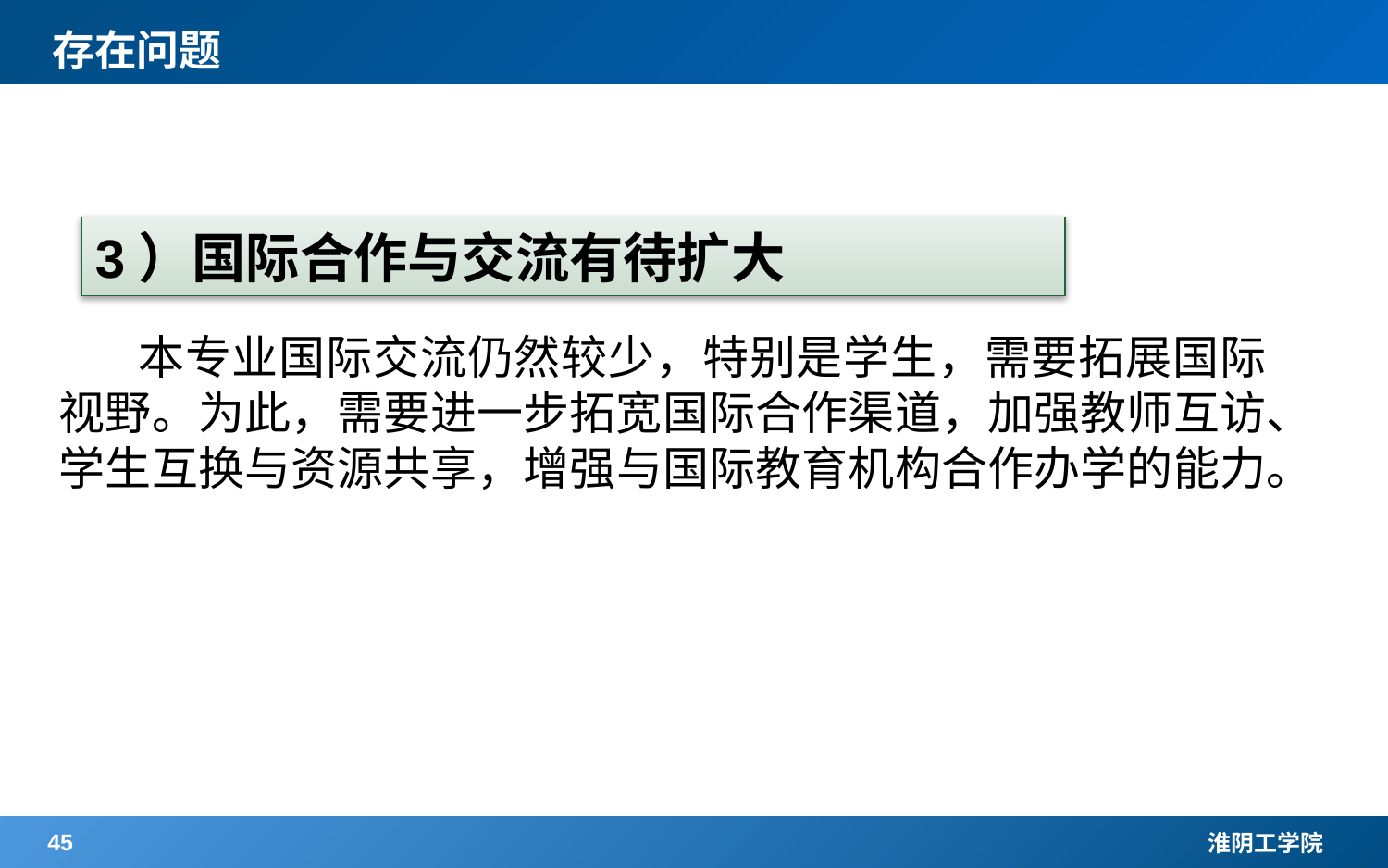

存在问题
3）国际合作与交流有待扩大

      本专业国际交流仍然较少，特别是学生，需要拓展国际视野。为此，需要进一步拓宽国际合作渠道，加强教师互访、学生互换与资源共享，增强与国际教育机构合作办学的能力。